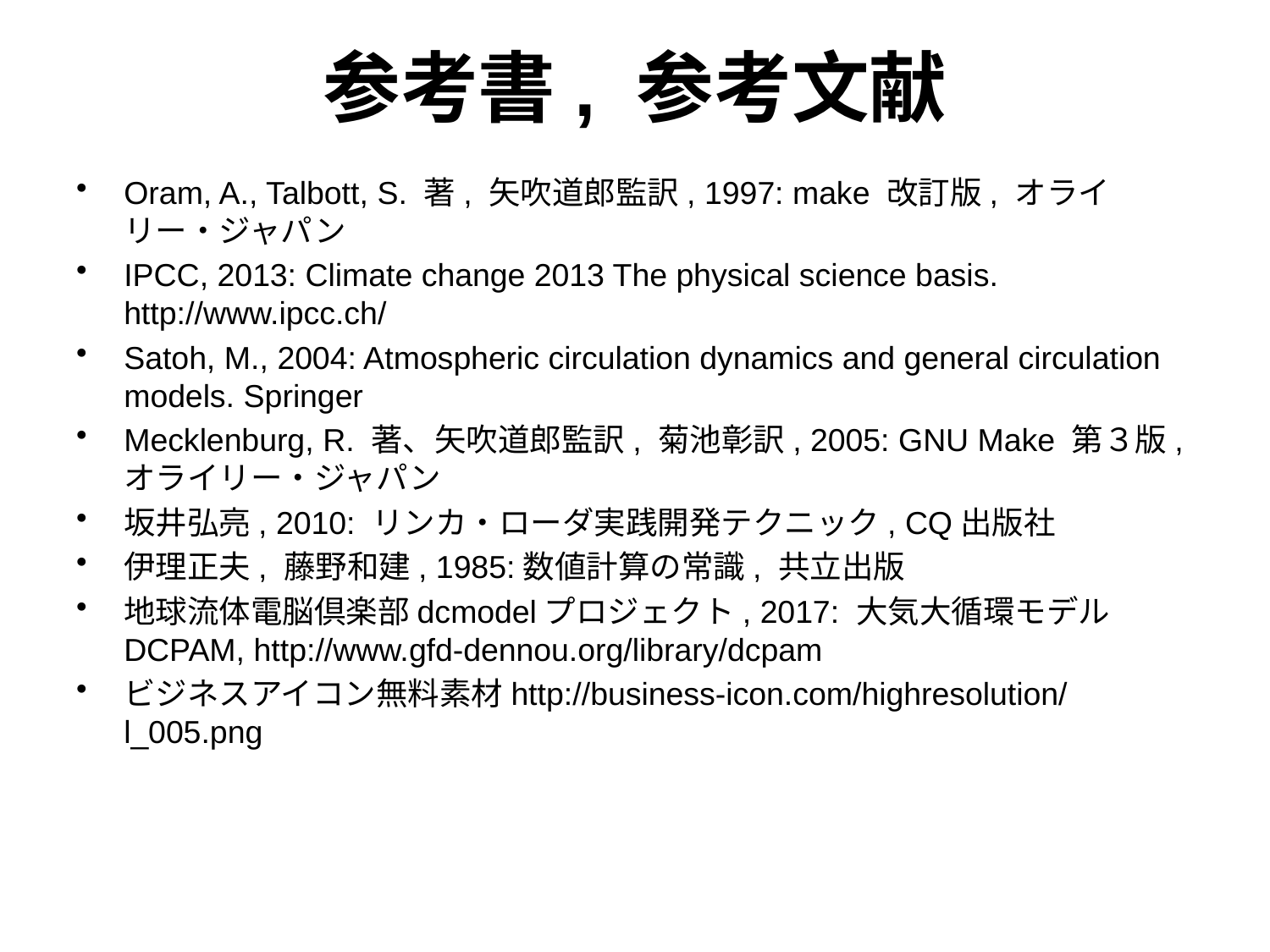

# 参考書, 参考文献
Oram, A., Talbott, S. 著, 矢吹道郎監訳, 1997: make 改訂版, オライリー・ジャパン
IPCC, 2013: Climate change 2013 The physical science basis. http://www.ipcc.ch/
Satoh, M., 2004: Atmospheric circulation dynamics and general circulation models. Springer
Mecklenburg, R. 著、矢吹道郎監訳, 菊池彰訳, 2005: GNU Make 第３版, オライリー・ジャパン
坂井弘亮, 2010: リンカ・ローダ実践開発テクニック, CQ出版社
伊理正夫, 藤野和建, 1985:数値計算の常識, 共立出版
地球流体電脳倶楽部dcmodelプロジェクト, 2017: 大気大循環モデルDCPAM, http://www.gfd-dennou.org/library/dcpam
ビジネスアイコン無料素材http://business-icon.com/highresolution/l_005.png